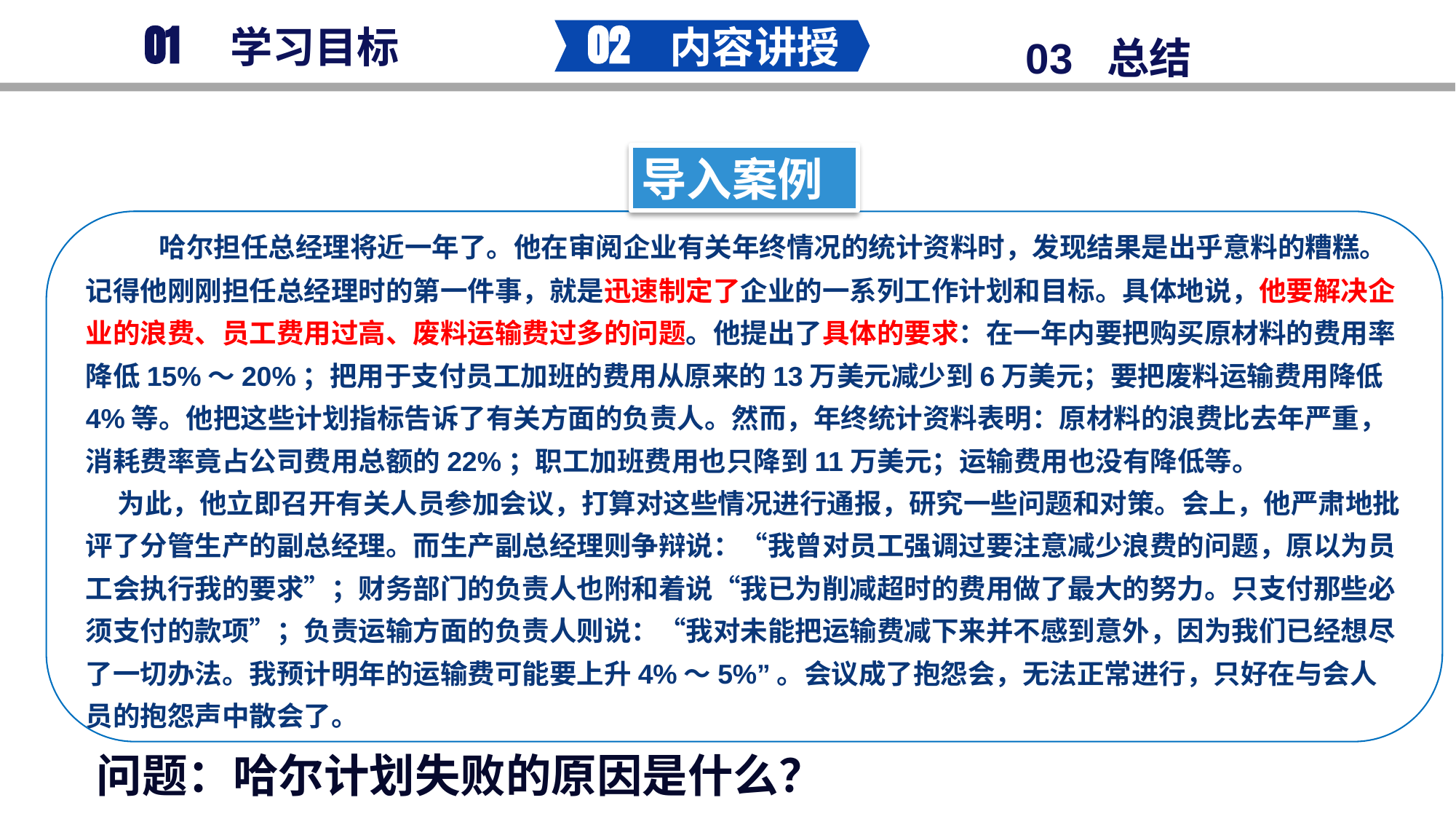

02   内容讲授
01    学习目标
03  总结

导入案例

     哈尔担任总经理将近一年了。他在审阅企业有关年终情况的统计资料时，发现结果是出乎意料的糟糕。记得他刚刚担任总经理时的第一件事，就是迅速制定了企业的一系列工作计划和目标。具体地说，他要解决企业的浪费、员工费用过高、废料运输费过多的问题。他提出了具体的要求：在一年内要把购买原材料的费用率降低15%～20%；把用于支付员工加班的费用从原来的13万美元减少到6万美元；要把废料运输费用降低4%等。他把这些计划指标告诉了有关方面的负责人。然而，年终统计资料表明：原材料的浪费比去年严重，消耗费率竟占公司费用总额的22%；职工加班费用也只降到11万美元；运输费用也没有降低等。
为此，他立即召开有关人员参加会议，打算对这些情况进行通报，研究一些问题和对策。会上，他严肃地批评了分管生产的副总经理。而生产副总经理则争辩说：“我曾对员工强调过要注意减少浪费的问题，原以为员工会执行我的要求”；财务部门的负责人也附和着说“我已为削减超时的费用做了最大的努力。只支付那些必须支付的款项”；负责运输方面的负责人则说：“我对未能把运输费减下来并不感到意外，因为我们已经想尽了一切办法。我预计明年的运输费可能要上升4%～5%”。会议成了抱怨会，无法正常进行，只好在与会人员的抱怨声中散会了。

问题：哈尔计划失败的原因是什么？